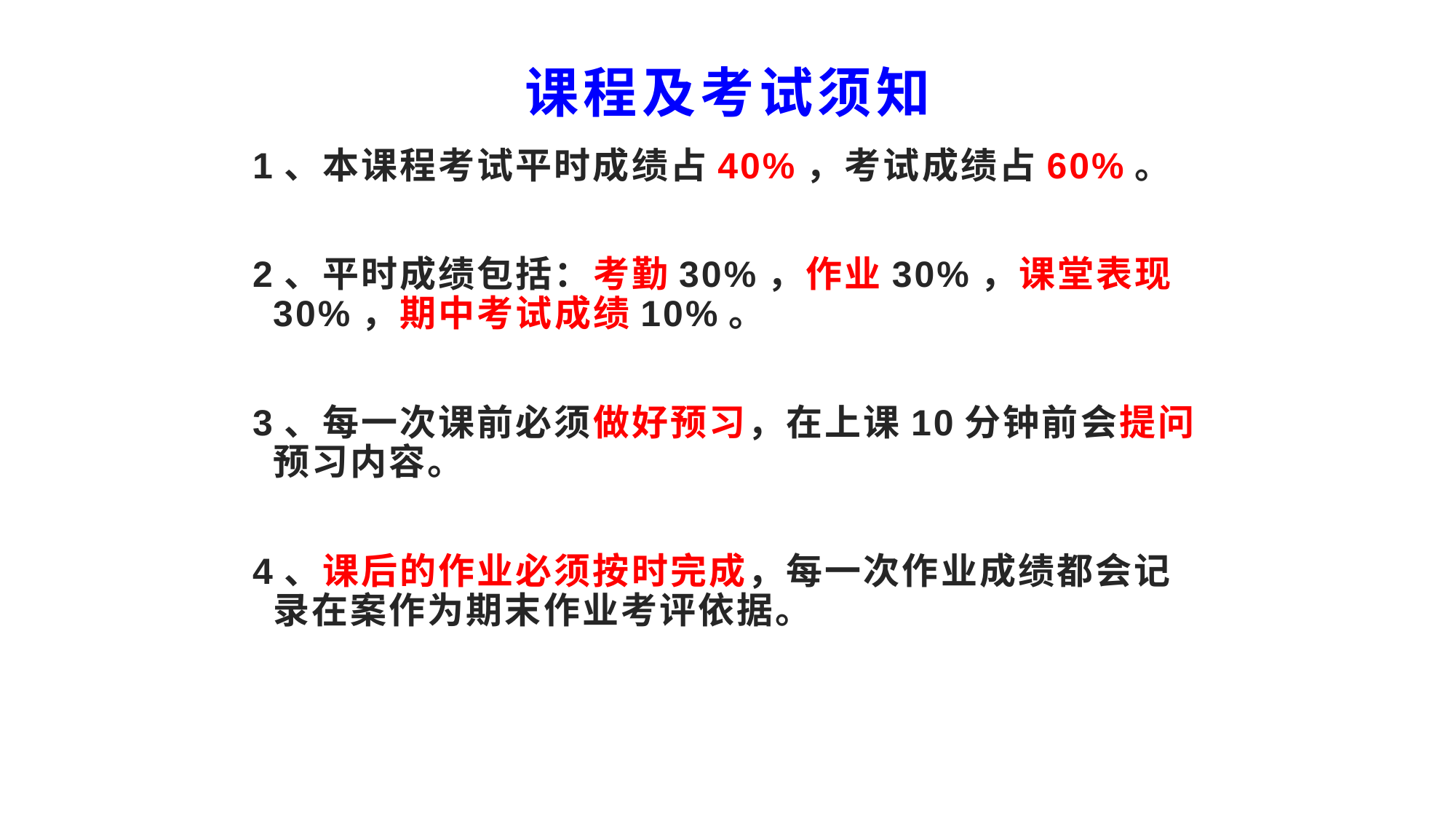

# 课程及考试须知
1、本课程考试平时成绩占40%，考试成绩占60%。

2、平时成绩包括：考勤30%，作业30%，课堂表现30%，期中考试成绩10%。

3、每一次课前必须做好预习，在上课10分钟前会提问预习内容。

4、课后的作业必须按时完成，每一次作业成绩都会记录在案作为期末作业考评依据。